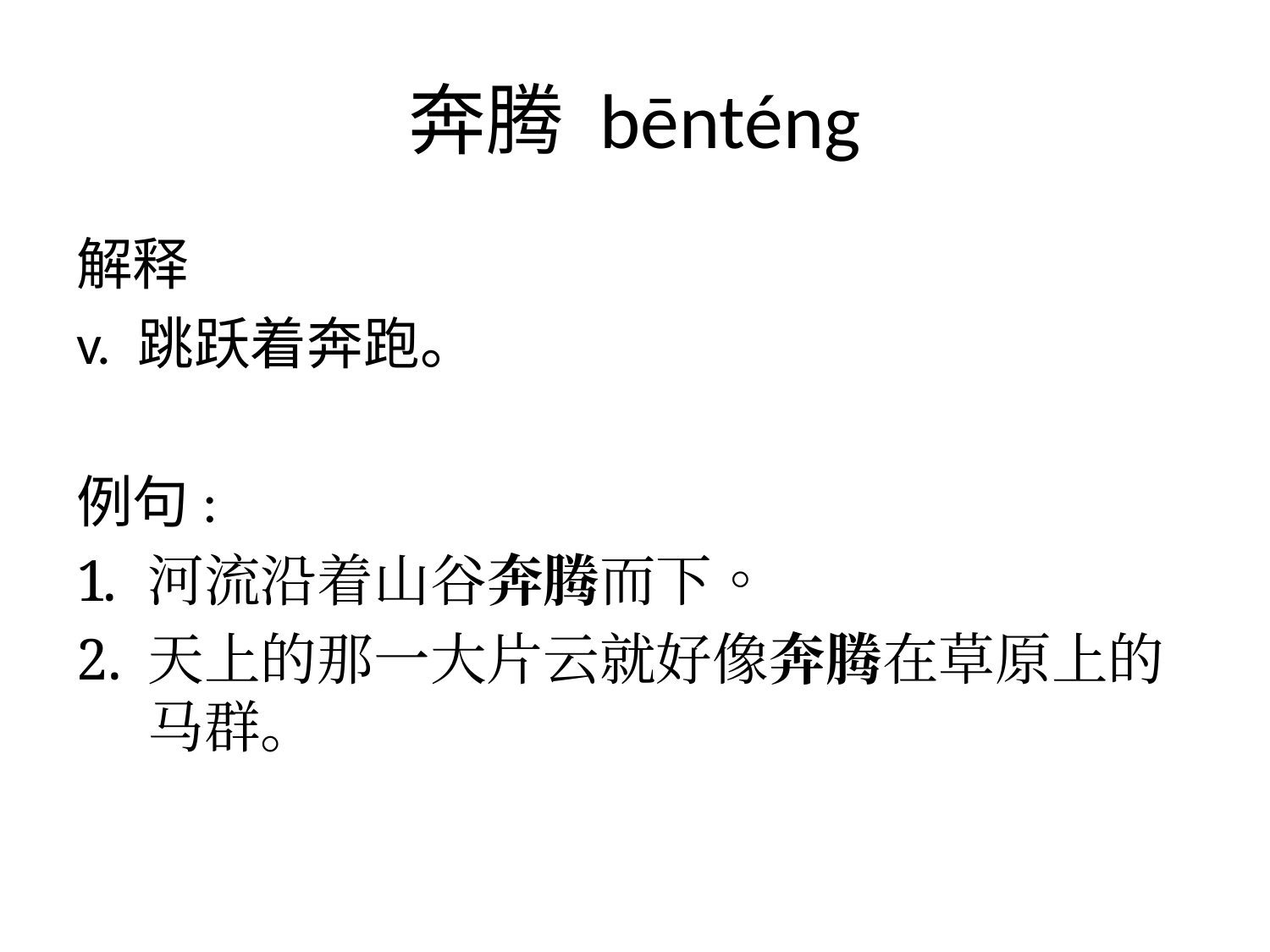

# 奔腾 bēnténg
解释
v. 跳跃着奔跑。

例句:
河流沿着山谷奔腾而下。
天上的那一大片云就好像奔腾在草原上的马群。